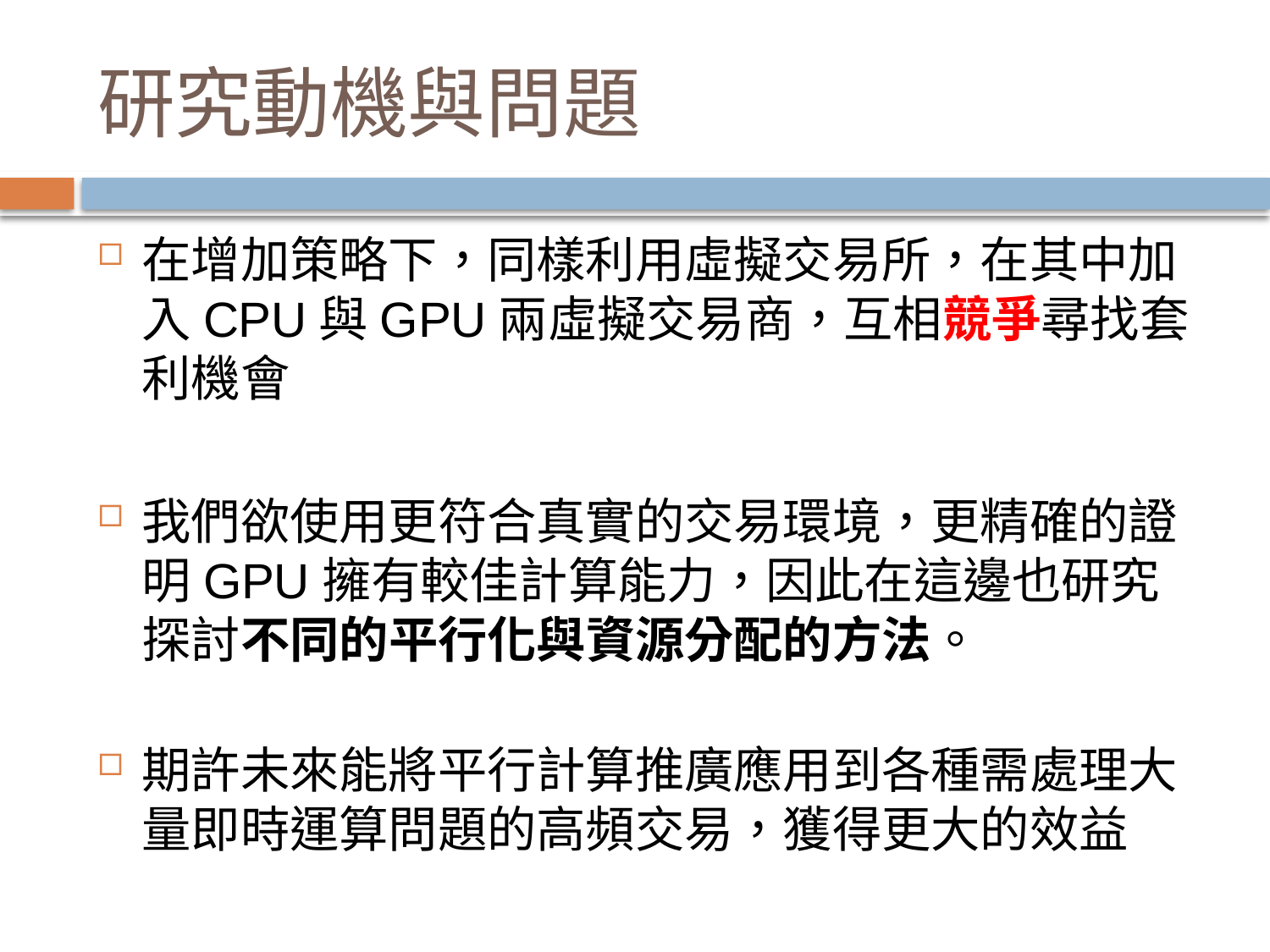

# 研究動機與問題
在增加策略下，同樣利用虛擬交易所，在其中加入CPU與GPU兩虛擬交易商，互相競爭尋找套利機會

我們欲使用更符合真實的交易環境，更精確的證明GPU擁有較佳計算能力，因此在這邊也研究探討不同的平行化與資源分配的方法。
期許未來能將平行計算推廣應用到各種需處理大量即時運算問題的高頻交易，獲得更大的效益